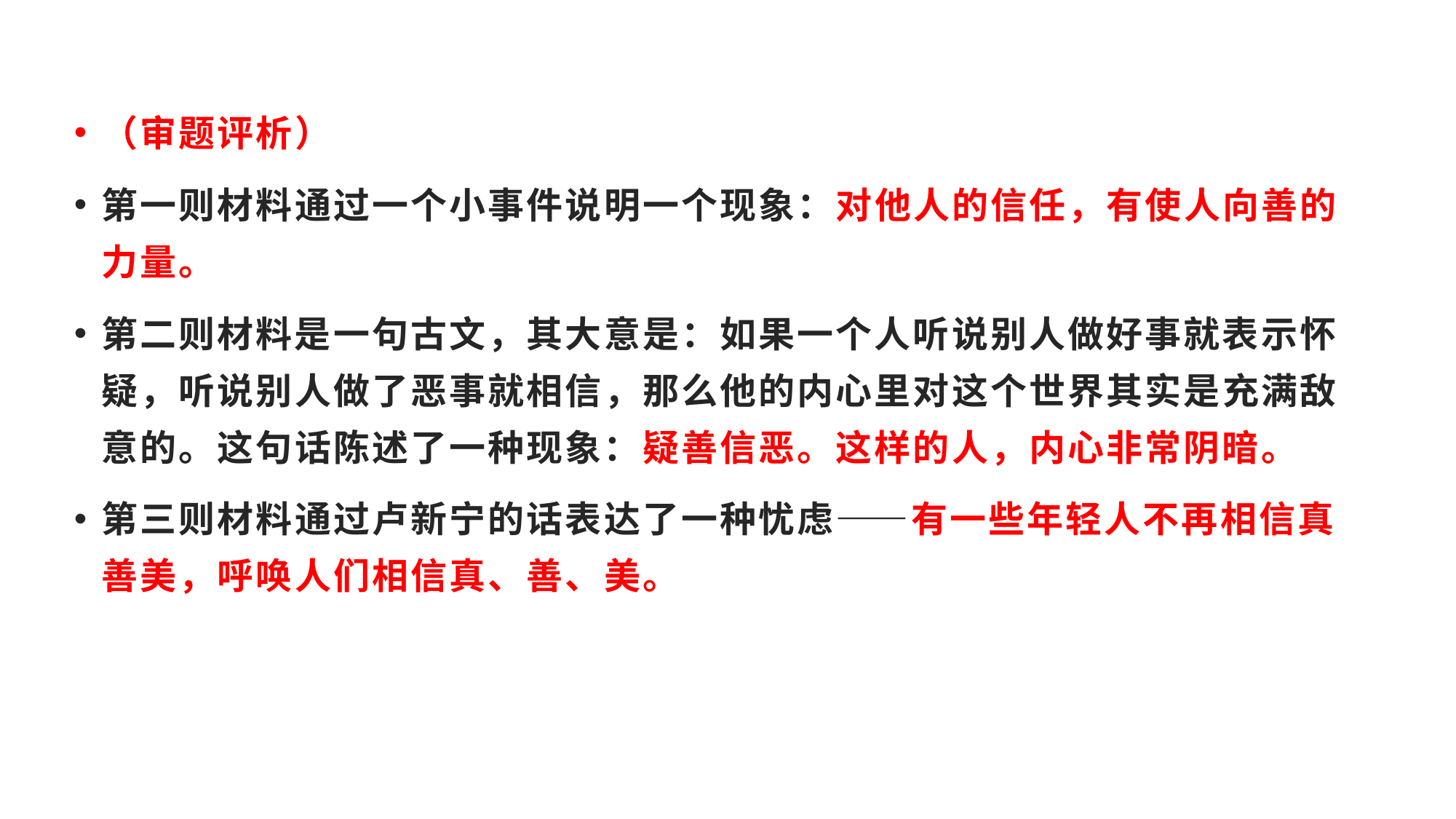

（审题评析）
第一则材料通过一个小事件说明一个现象：对他人的信任，有使人向善的力量。
第二则材料是一句古文，其大意是：如果一个人听说别人做好事就表示怀疑，听说别人做了恶事就相信，那么他的内心里对这个世界其实是充满敌意的。这句话陈述了一种现象：疑善信恶。这样的人，内心非常阴暗。
第三则材料通过卢新宁的话表达了一种忧虑——有一些年轻人不再相信真善美，呼唤人们相信真、善、美。